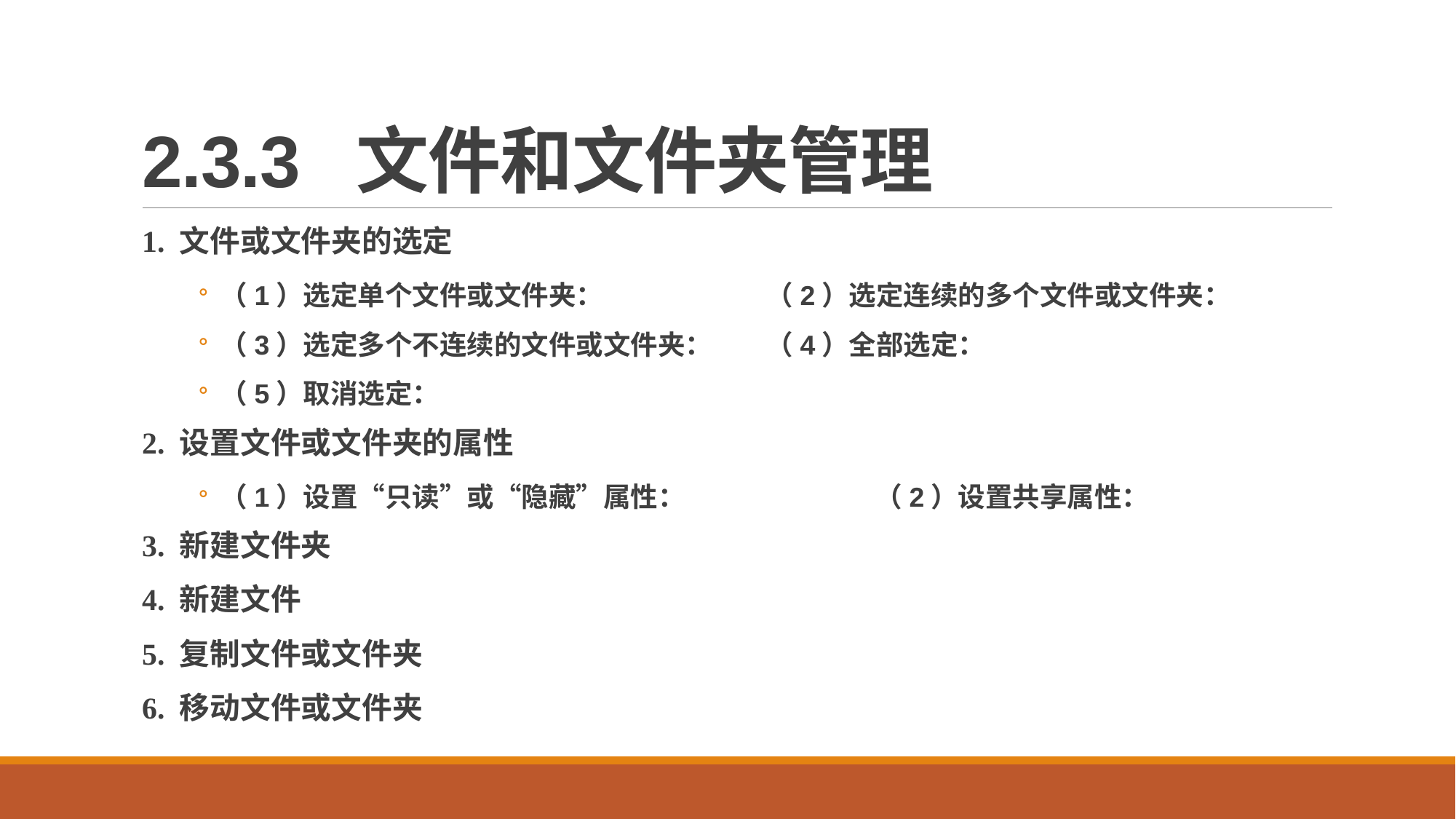

# 2.3.3  文件和文件夹管理
1. 文件或文件夹的选定
（1）选定单个文件或文件夹：		（2）选定连续的多个文件或文件夹：
（3）选定多个不连续的文件或文件夹：	（4）全部选定：
（5）取消选定：
2. 设置文件或文件夹的属性
（1）设置“只读”或“隐藏”属性：		（2）设置共享属性：
3. 新建文件夹
4. 新建文件
5. 复制文件或文件夹
6. 移动文件或文件夹